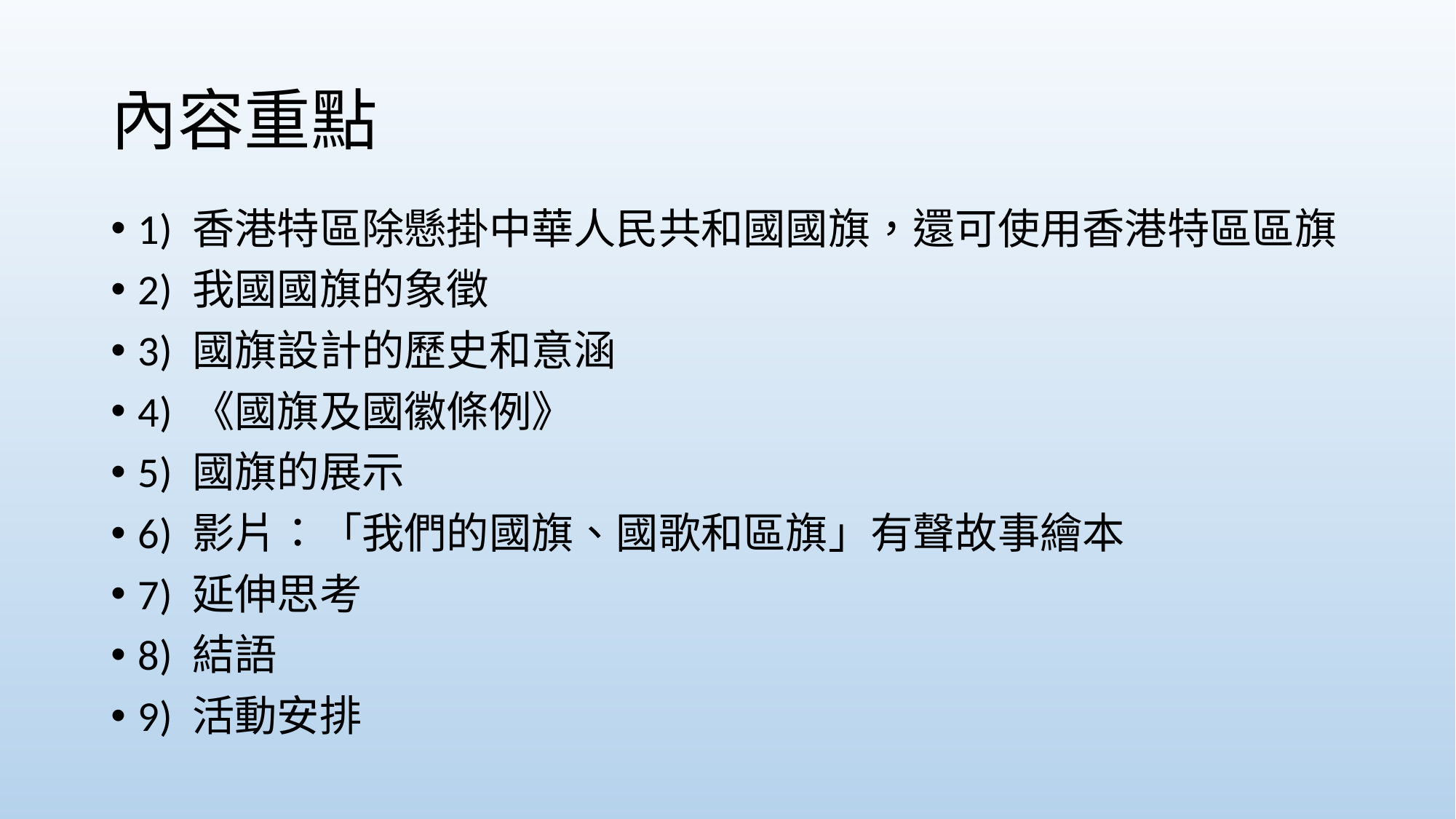

# 內容重點
1) 香港特區除懸掛中華人民共和國國旗，還可使用香港特區區旗
2) 我國國旗的象徵
3) 國旗設計的歷史和意涵
4) 《國旗及國徽條例》
5) 國旗的展示
6) 影片：「我們的國旗、國歌和區旗」有聲故事繪本
7) 延伸思考
8) 結語
9) 活動安排